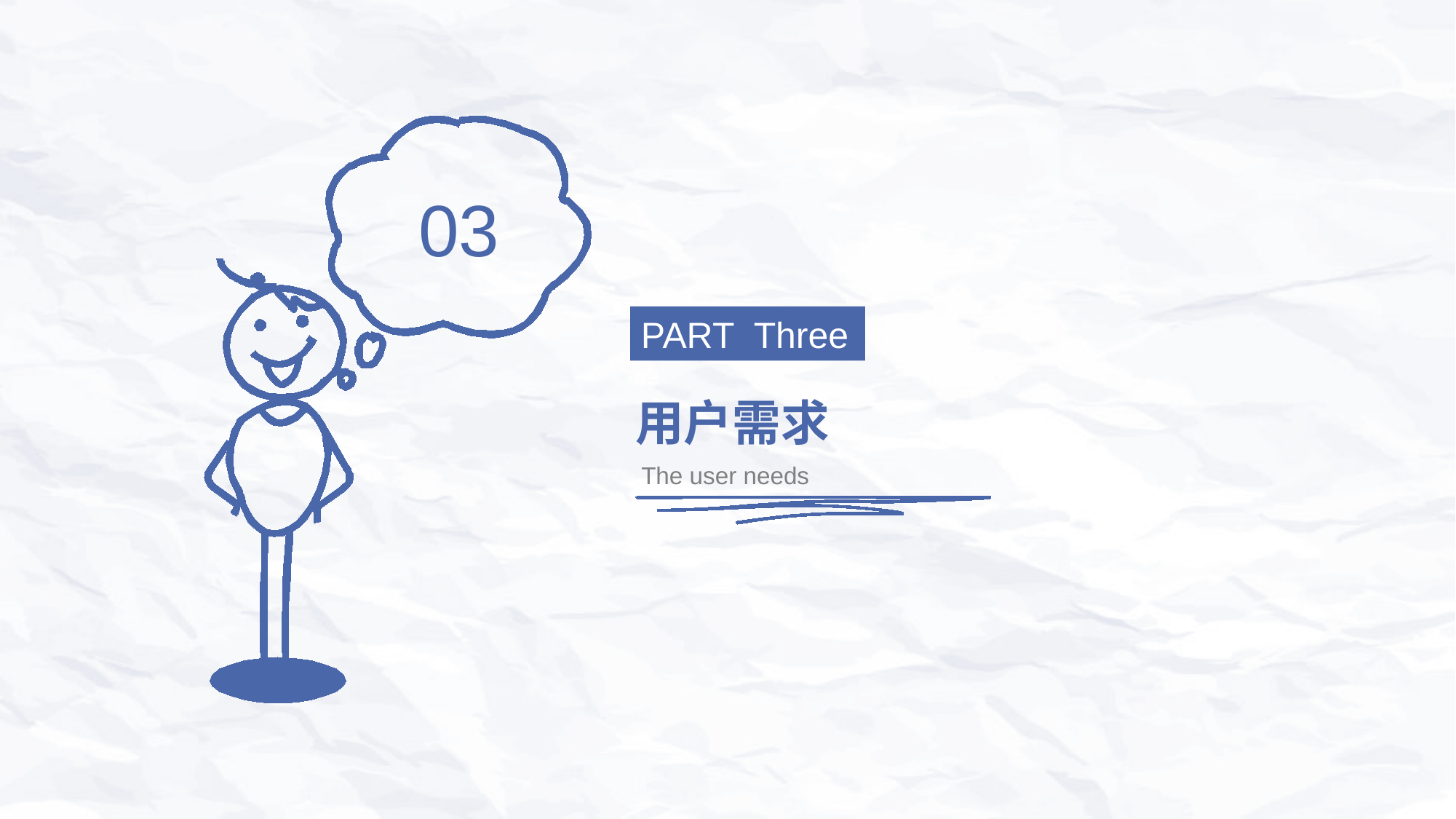

03
PART  Three
用户需求
The user needs